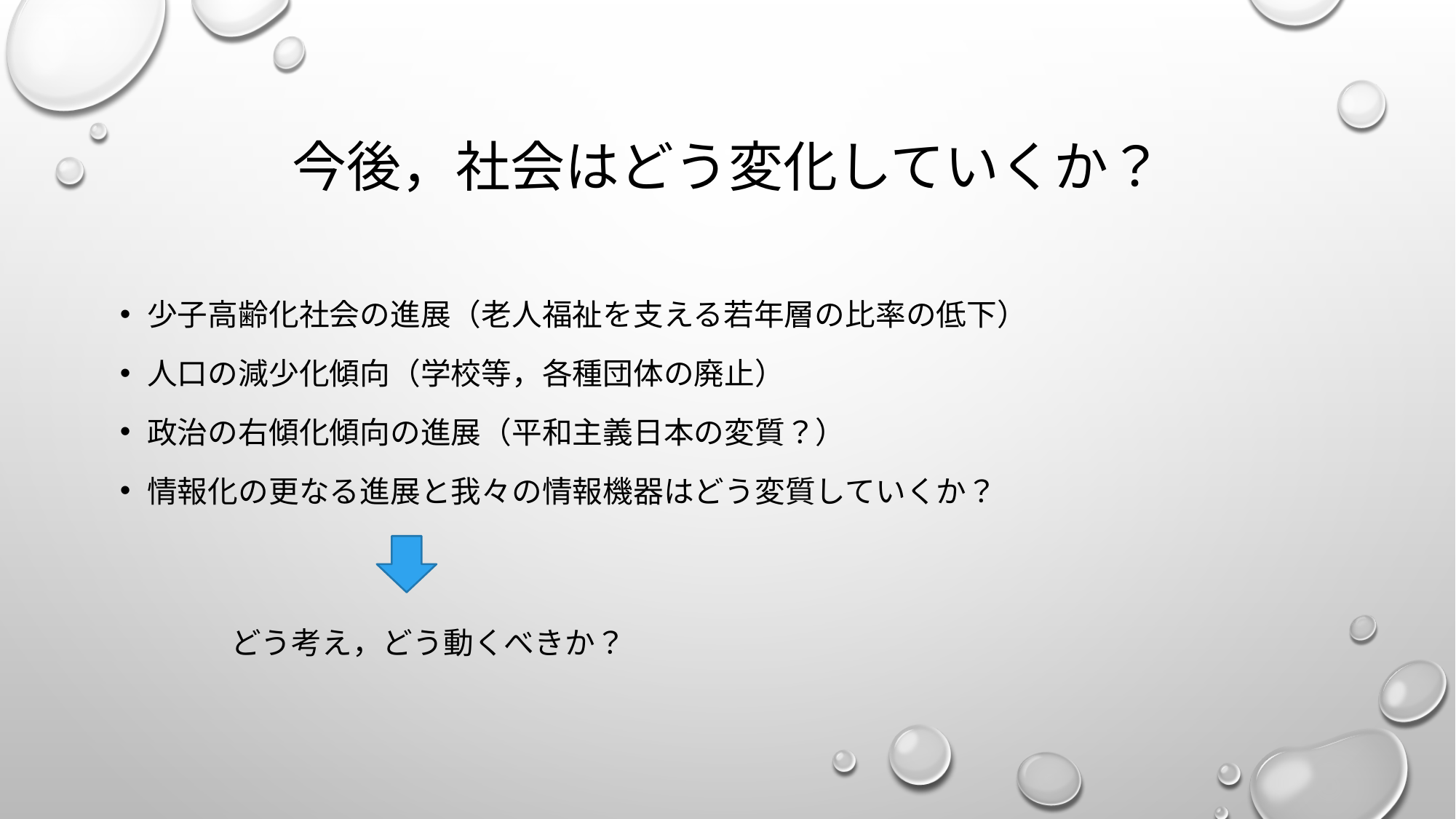

# 今後，社会はどう変化していくか？
少子高齢化社会の進展（老人福祉を支える若年層の比率の低下）
人口の減少化傾向（学校等，各種団体の廃止）
政治の右傾化傾向の進展（平和主義日本の変質？）
情報化の更なる進展と我々の情報機器はどう変質していくか？

どう考え，どう動くべきか？